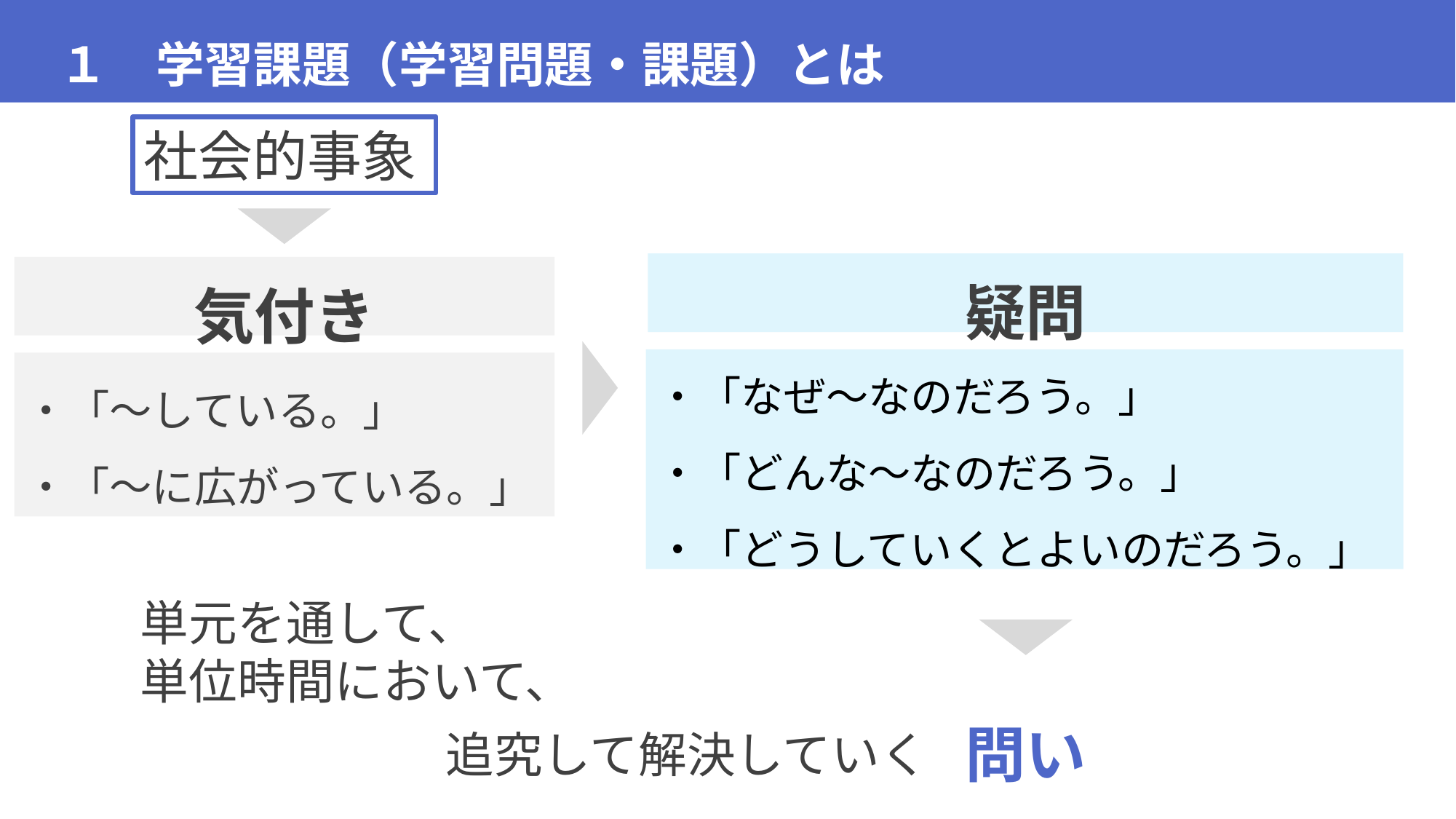

１　学習課題（学習問題・課題）とは
社会的事象

疑問
・「なぜ～なのだろう。」
・「どんな～なのだろう。」
・「どうしていくとよいのだろう。」
・「～している。」
・「～に広がっている。」
気付き

単元を通して、
単位時間において、

問い
追究して解決していく